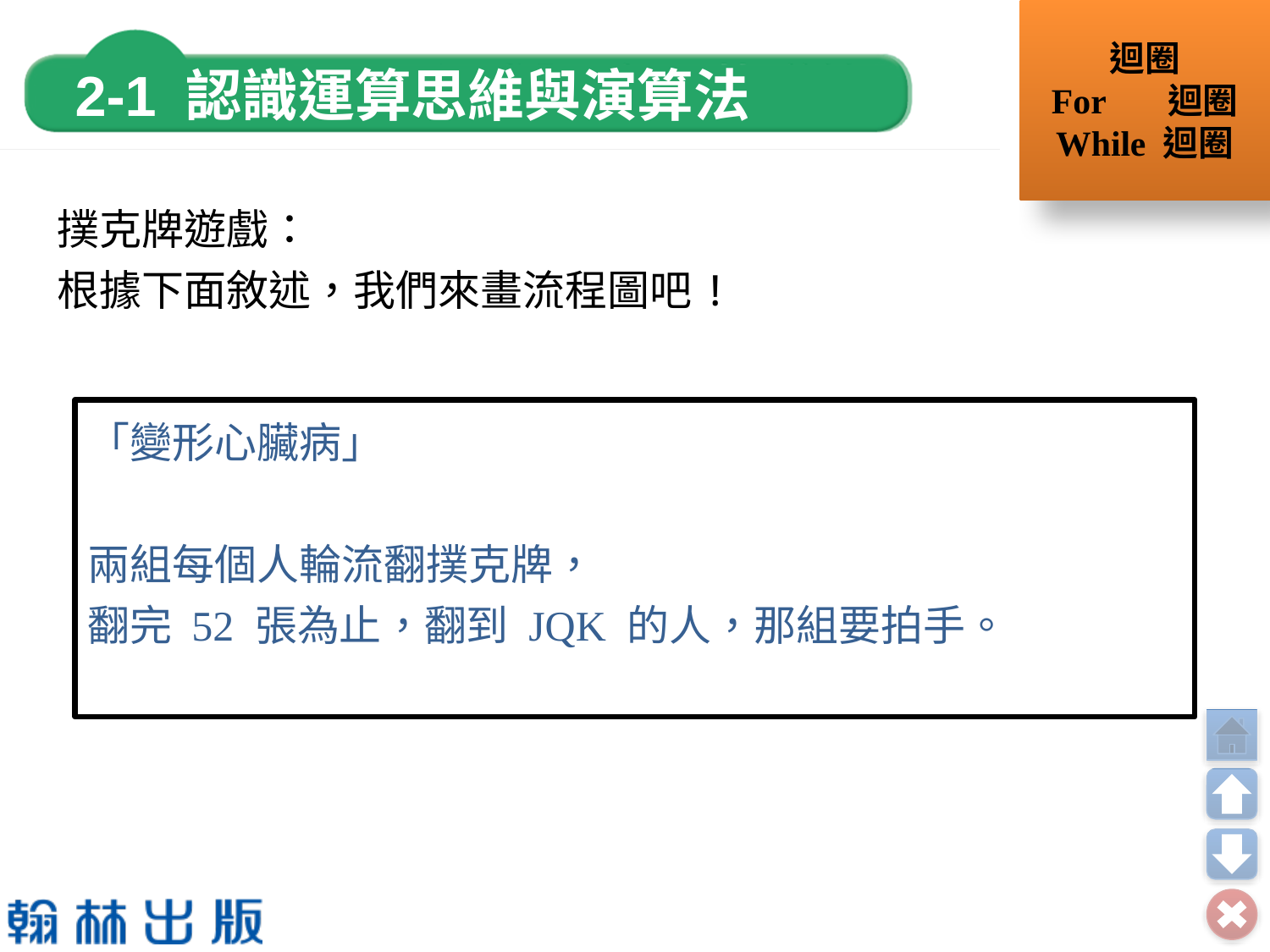

迴圈
For      迴圈
While 迴圈
撲克牌遊戲：
根據下面敘述，我們來畫流程圖吧!
「變形心臟病」
兩組每個人輪流翻撲克牌，
翻完 52 張為止，翻到 JQK 的人，那組要拍手。